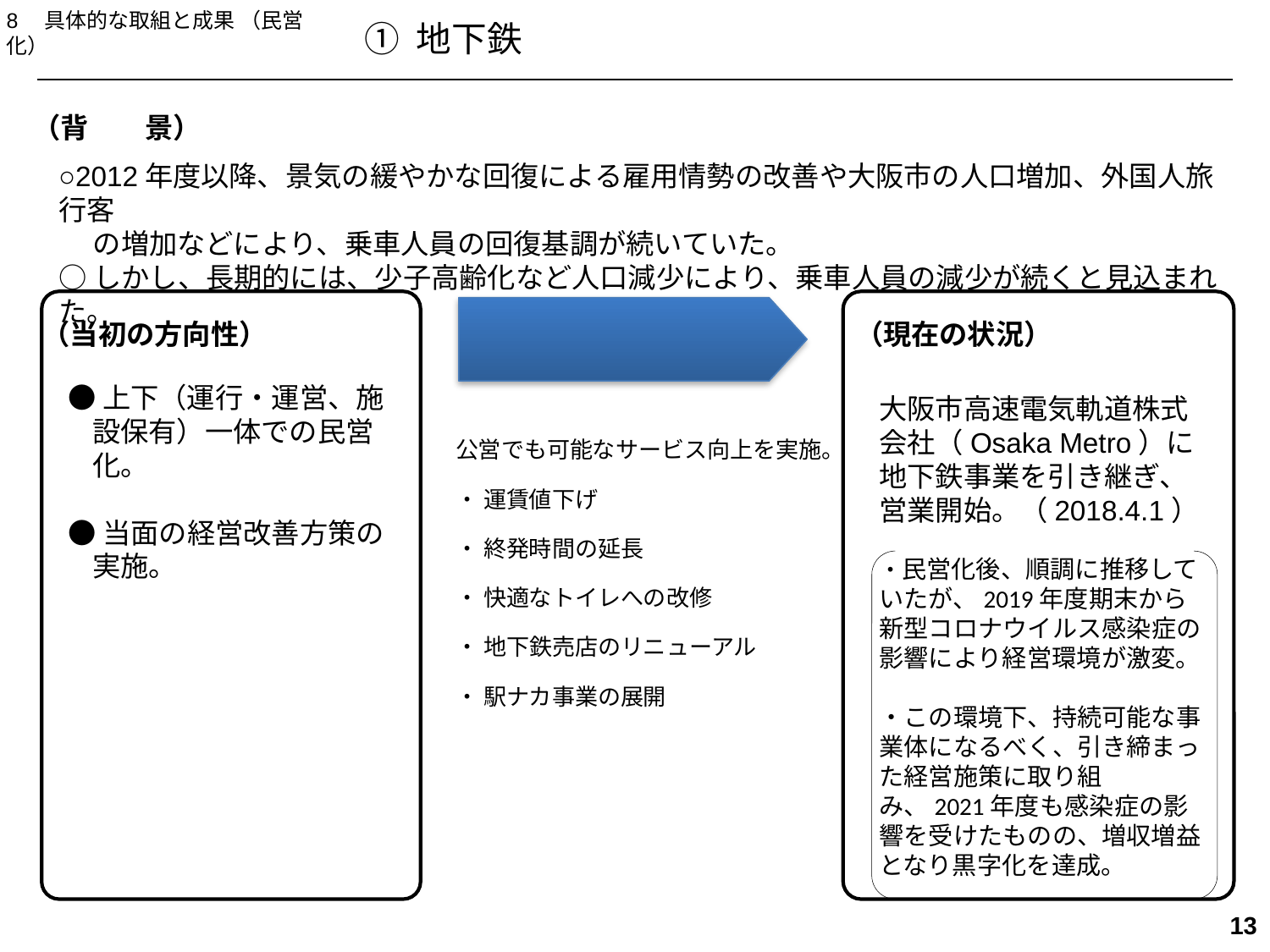

8　具体的な取組と成果 （民営化）
① 地下鉄
（背　　景）
○2012年度以降、景気の緩やかな回復による雇用情勢の改善や大阪市の人口増加、外国人旅行客
　 の増加などにより、乗車人員の回復基調が続いていた。
○しかし、長期的には、少子高齢化など人口減少により、乗車人員の減少が続くと見込まれた。

（現在の状況）
（当初の方向性）
●上下（運行・運営、施設保有）一体での民営化。

●当面の経営改善方策の実施。
大阪市高速電気軌道株式会社（Osaka Metro）に地下鉄事業を引き継ぎ、
営業開始。（2018.4.1）

・民営化後、順調に推移していたが、2019年度期末から新型コロナウイルス感染症の影響により経営環境が激変。

・この環境下、持続可能な事業体になるべく、引き締まった経営施策に取り組み、2021年度も感染症の影響を受けたものの、増収増益となり黒字化を達成。

公営でも可能なサービス向上を実施。

・ 運賃値下げ

・ 終発時間の延長

・ 快適なトイレへの改修

・ 地下鉄売店のリニューアル

・ 駅ナカ事業の展開

13